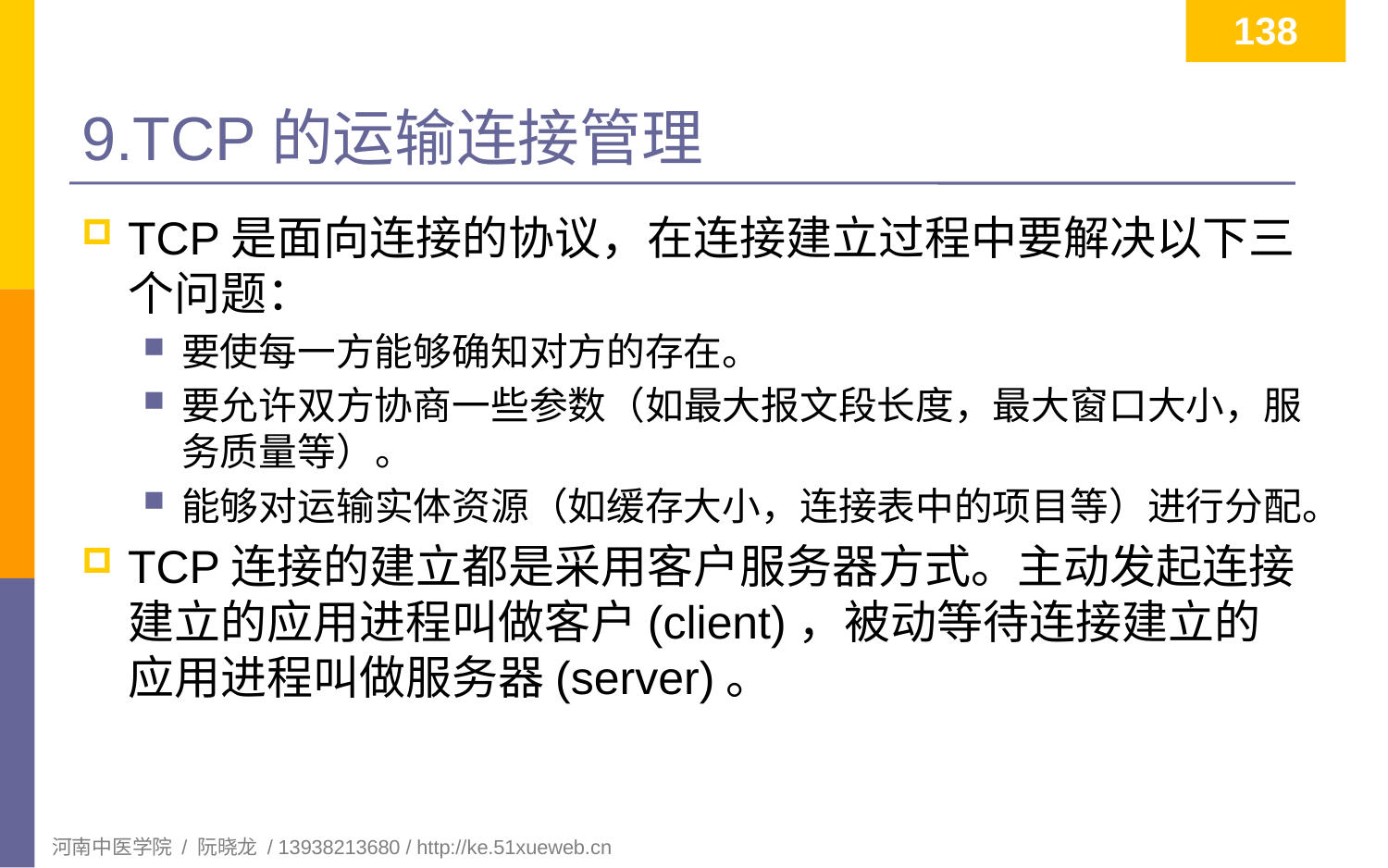

138
# 9.TCP的运输连接管理

TCP是面向连接的协议，在连接建立过程中要解决以下三个问题：
要使每一方能够确知对方的存在。
要允许双方协商一些参数（如最大报文段长度，最大窗口大小，服务质量等）。
能够对运输实体资源（如缓存大小，连接表中的项目等）进行分配。
TCP连接的建立都是采用客户服务器方式。主动发起连接建立的应用进程叫做客户(client)，被动等待连接建立的应用进程叫做服务器(server)。